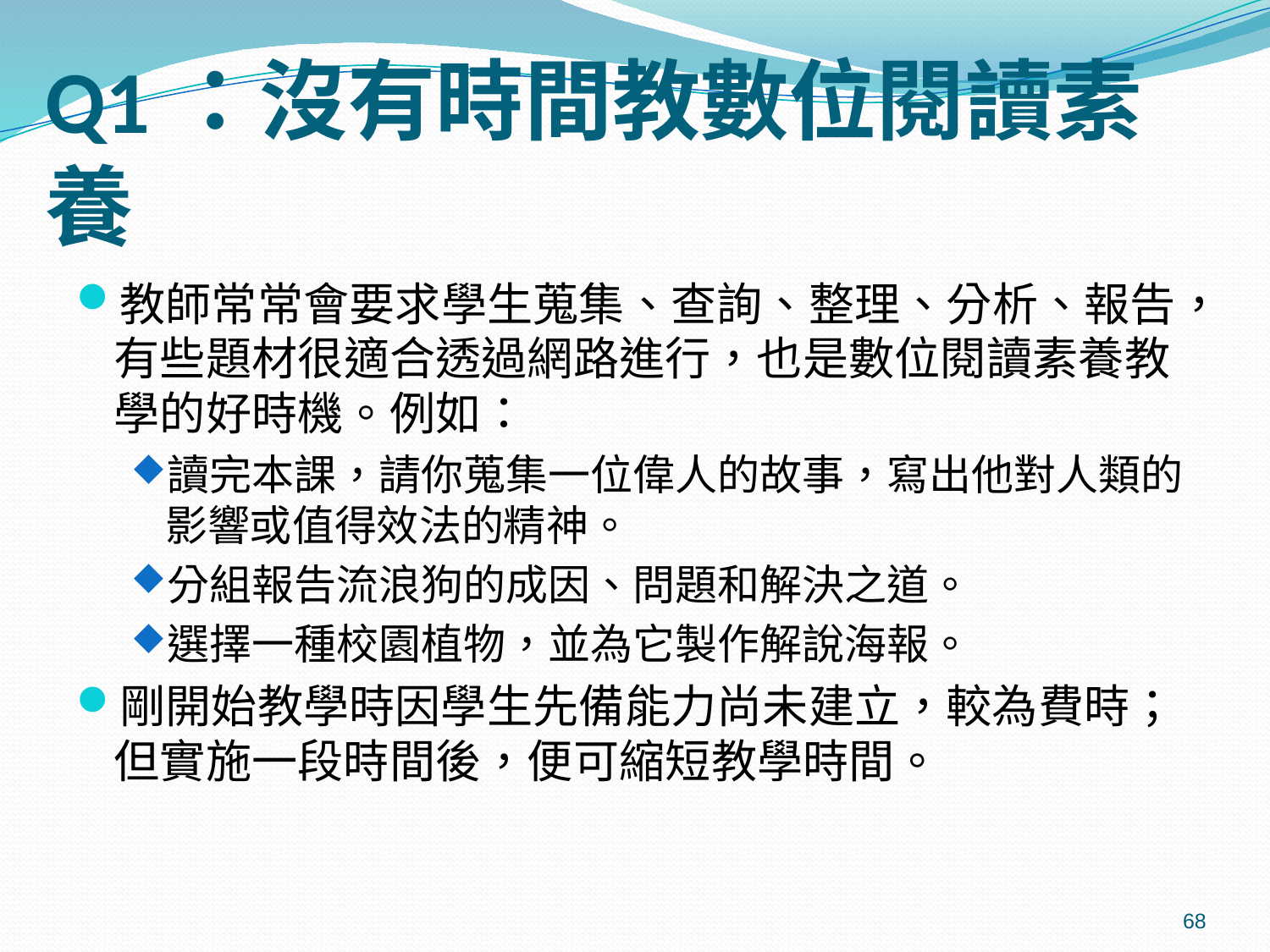

# Q1：沒有時間教數位閱讀素養
教師常常會要求學生蒐集、查詢、整理、分析、報告，有些題材很適合透過網路進行，也是數位閱讀素養教學的好時機。例如：
讀完本課，請你蒐集一位偉人的故事，寫出他對人類的影響或值得效法的精神。
分組報告流浪狗的成因、問題和解決之道。
選擇一種校園植物，並為它製作解說海報。
剛開始教學時因學生先備能力尚未建立，較為費時；但實施一段時間後，便可縮短教學時間。

68